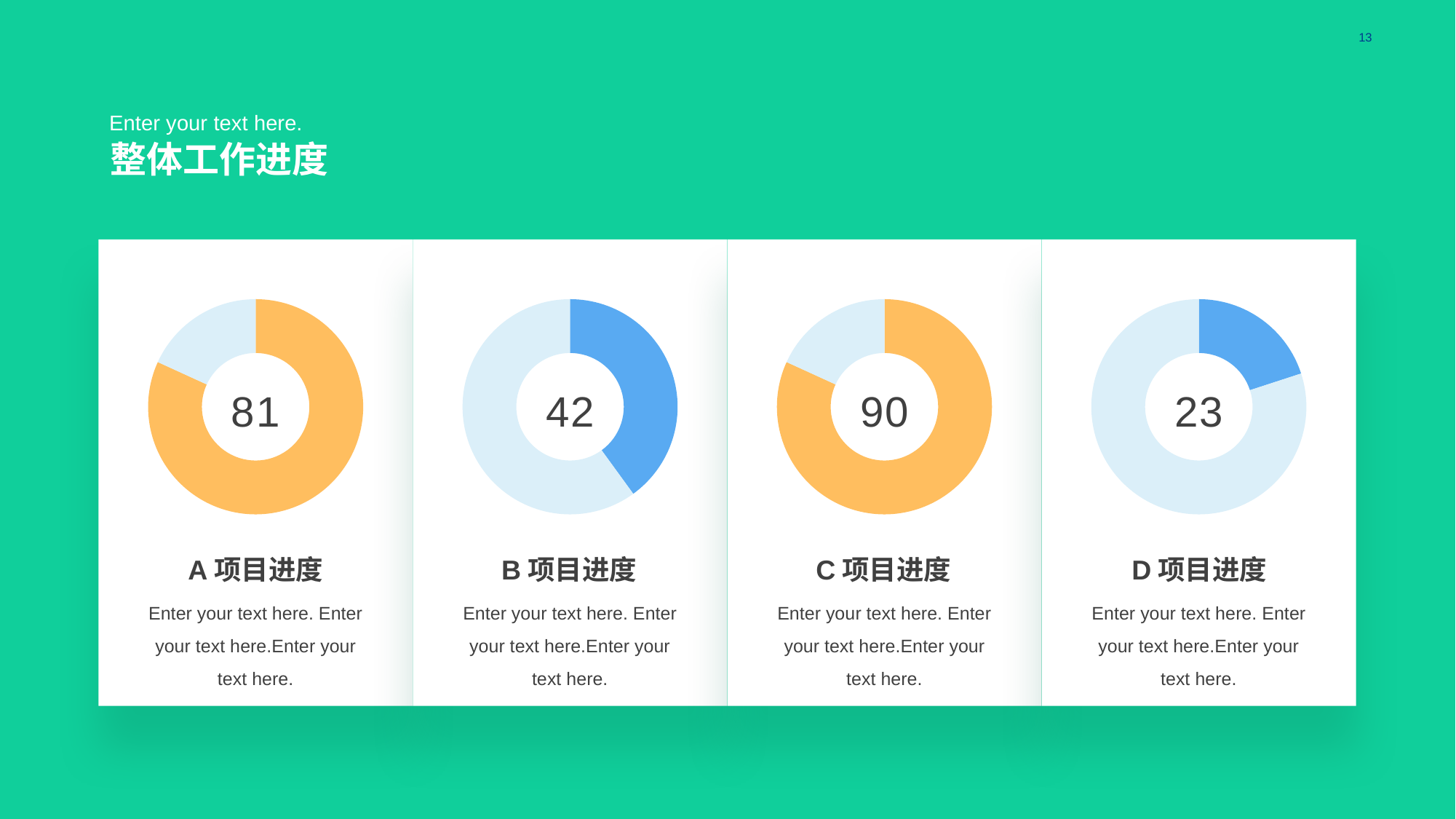

13
Enter your text here.
整体工作进度

### Chart

| Category | Sales |
|---|---|
| 1st Qtr | 9.0 |
| 2nd Qtr | 2.0 |

### Chart

| Category | Sales |
|---|---|
| 1st Qtr | 4.0 |
| 2nd Qtr | 6.0 |

### Chart

| Category | Sales |
|---|---|
| 1st Qtr | 9.0 |
| 2nd Qtr | 2.0 |

### Chart

| Category | Sales |
|---|---|
| 1st Qtr | 2.0 |
| 2nd Qtr | 8.0 |

81
42
90
23
A项目进度
B项目进度
C项目进度
D项目进度
Enter your text here. Enter your text here.Enter your text here.
Enter your text here. Enter your text here.Enter your text here.
Enter your text here. Enter your text here.Enter your text here.
Enter your text here. Enter your text here.Enter your text here.